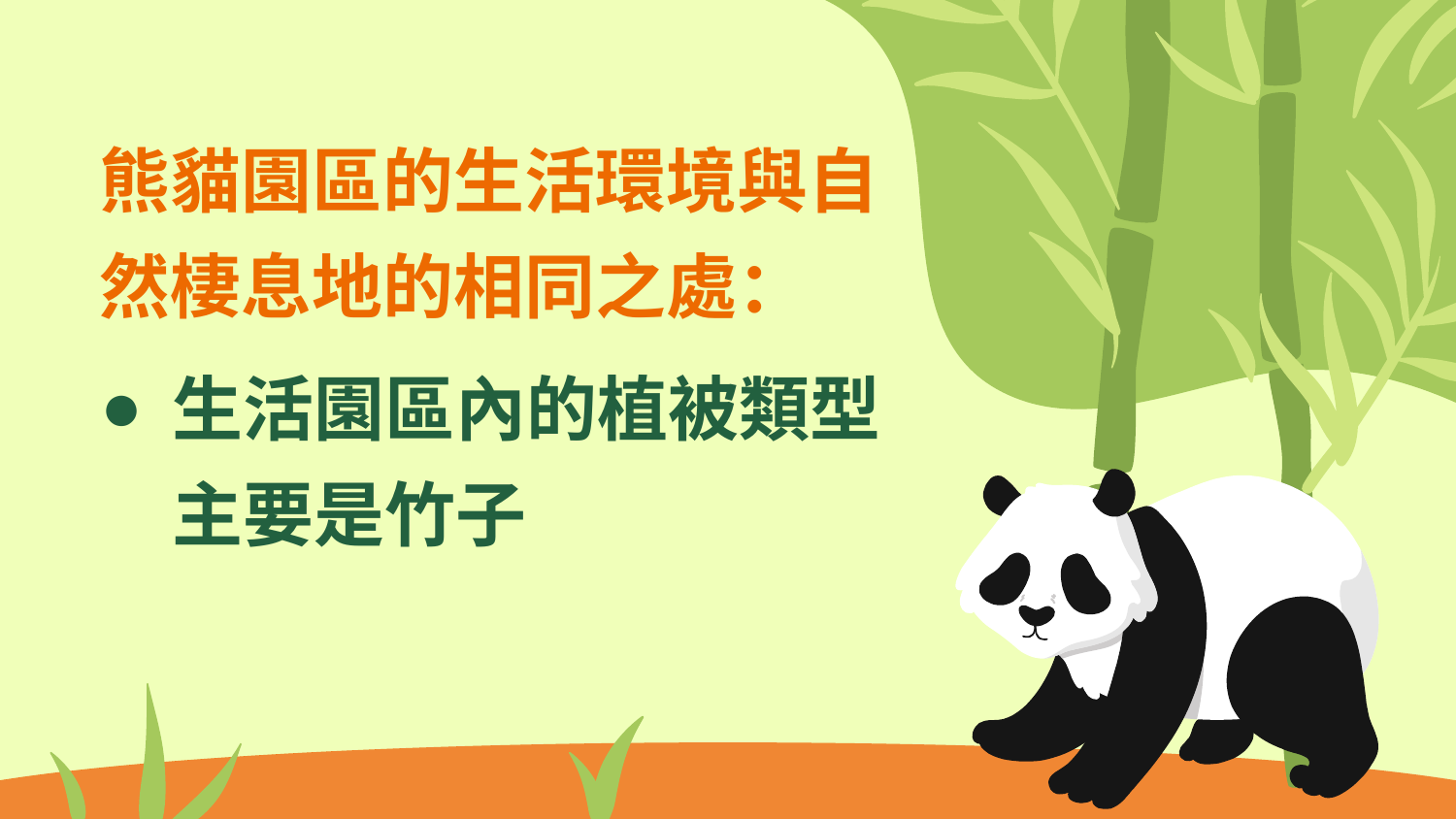

熊貓園區的生活環境與自然棲息地的相同之處：
生活園區內的植被類型主要是竹子